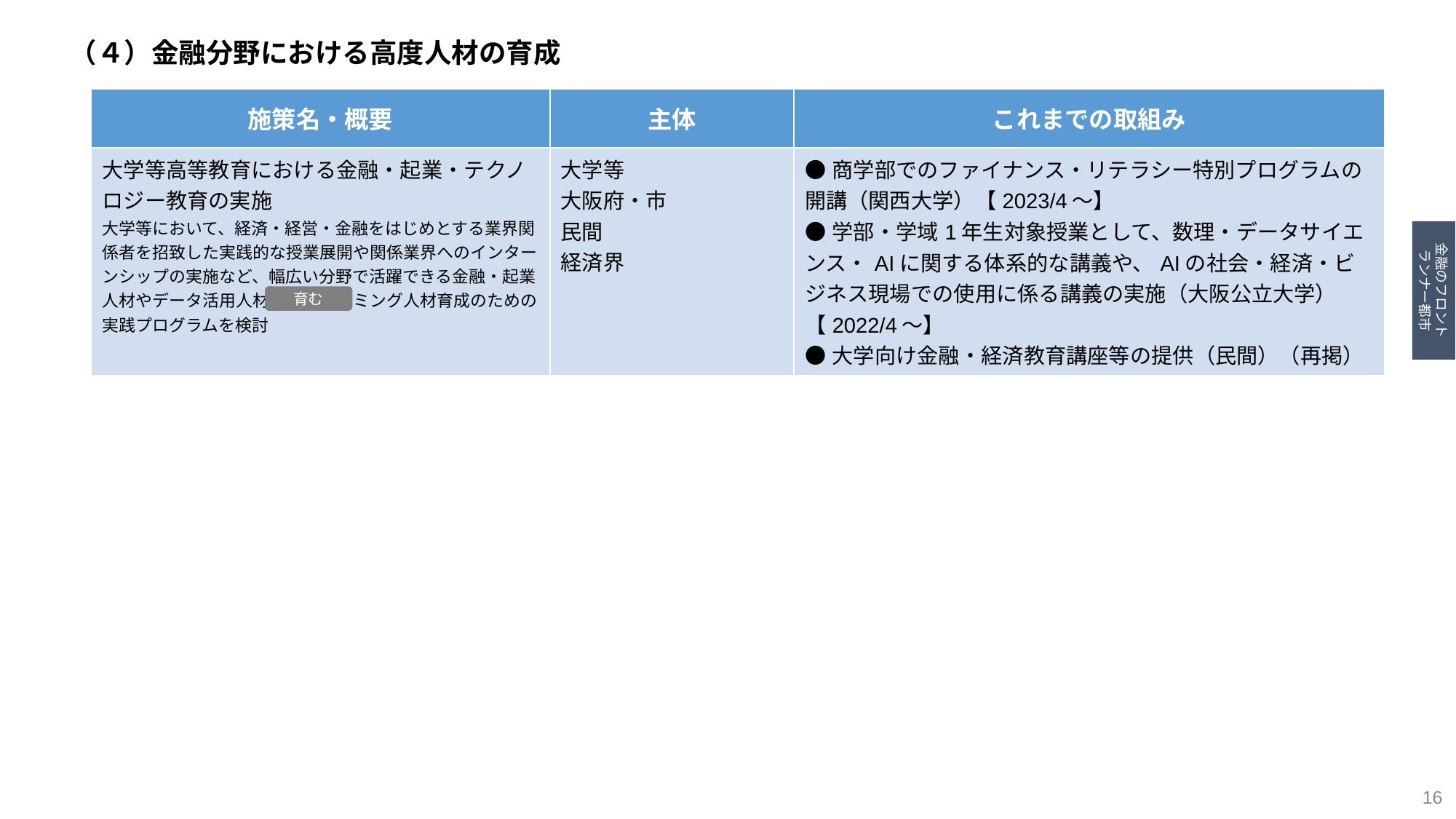

（４）金融分野における高度人材の育成
| 施策名・概要 | 主体 | これまでの取組み |
| --- | --- | --- |
| 大学等高等教育における金融・起業・テクノロジー教育の実施 大学等において、経済・経営・金融をはじめとする業界関係者を招致した実践的な授業展開や関係業界へのインターンシップの実施など、幅広い分野で活躍できる金融・起業人材やデータ活用人材、プログラミング人材育成のための実践プログラムを検討 | 大学等 大阪府・市 民間 経済界 | ●商学部でのファイナンス・リテラシー特別プログラムの開講（関西大学）【2023/4～】 ●学部・学域1年生対象授業として、数理・データサイエンス・AIに関する体系的な講義や、AIの社会・経済・ビジネス現場での使用に係る講義の実施（大阪公立大学）【2022/4～】 ●大学向け金融・経済教育講座等の提供（民間）（再掲） |
金融のフロント
ランナー都市
育む
16